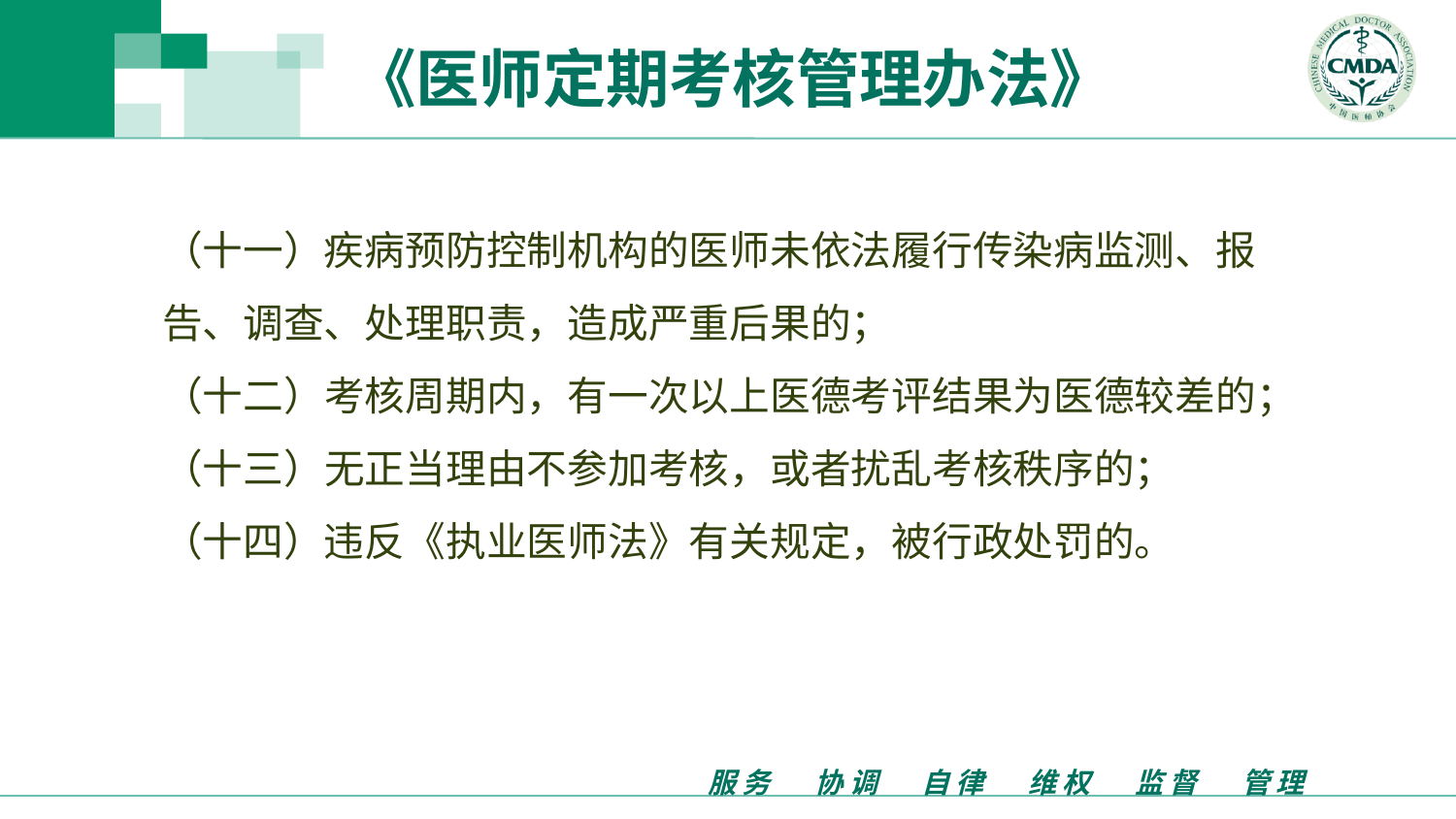

《医师定期考核管理办法》
（十一）疾病预防控制机构的医师未依法履行传染病监测、报告、调查、处理职责，造成严重后果的；
（十二）考核周期内，有一次以上医德考评结果为医德较差的；
（十三）无正当理由不参加考核，或者扰乱考核秩序的；
（十四）违反《执业医师法》有关规定，被行政处罚的。